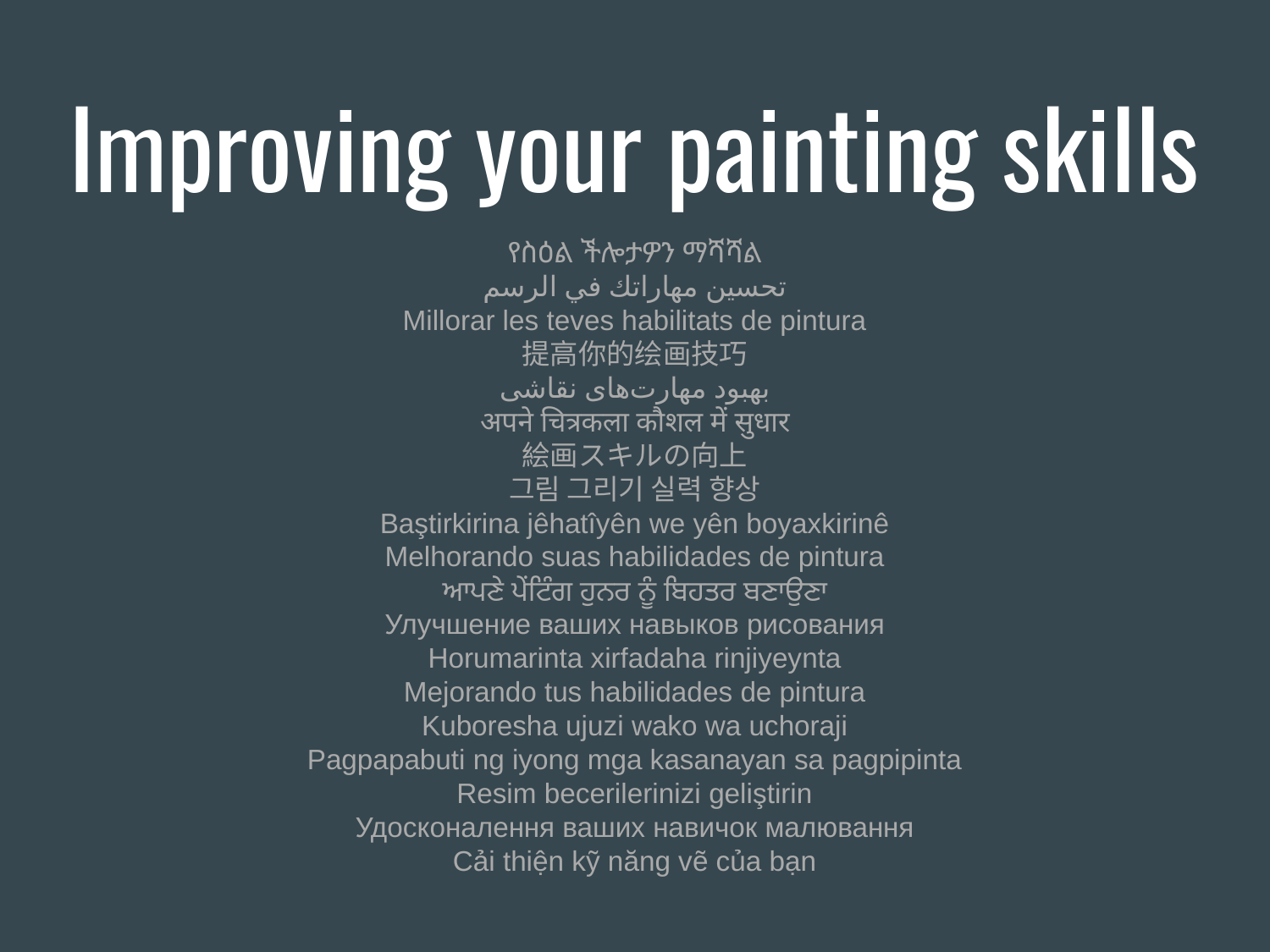

Improving your painting skills
የስዕል ችሎታዎን ማሻሻል
تحسين مهاراتك في الرسم
Millorar les teves habilitats de pintura
提高你的绘画技巧
بهبود مهارت‌های نقاشی
अपने चित्रकला कौशल में सुधार
絵画スキルの向上
그림 그리기 실력 향상
Baştirkirina jêhatîyên we yên boyaxkirinê
Melhorando suas habilidades de pintura
ਆਪਣੇ ਪੇਂਟਿੰਗ ਹੁਨਰ ਨੂੰ ਬਿਹਤਰ ਬਣਾਉਣਾ
Улучшение ваших навыков рисования
Horumarinta xirfadaha rinjiyeynta
Mejorando tus habilidades de pintura
Kuboresha ujuzi wako wa uchoraji
Pagpapabuti ng iyong mga kasanayan sa pagpipinta
Resim becerilerinizi geliştirin
Удосконалення ваших навичок малювання
Cải thiện kỹ năng vẽ của bạn